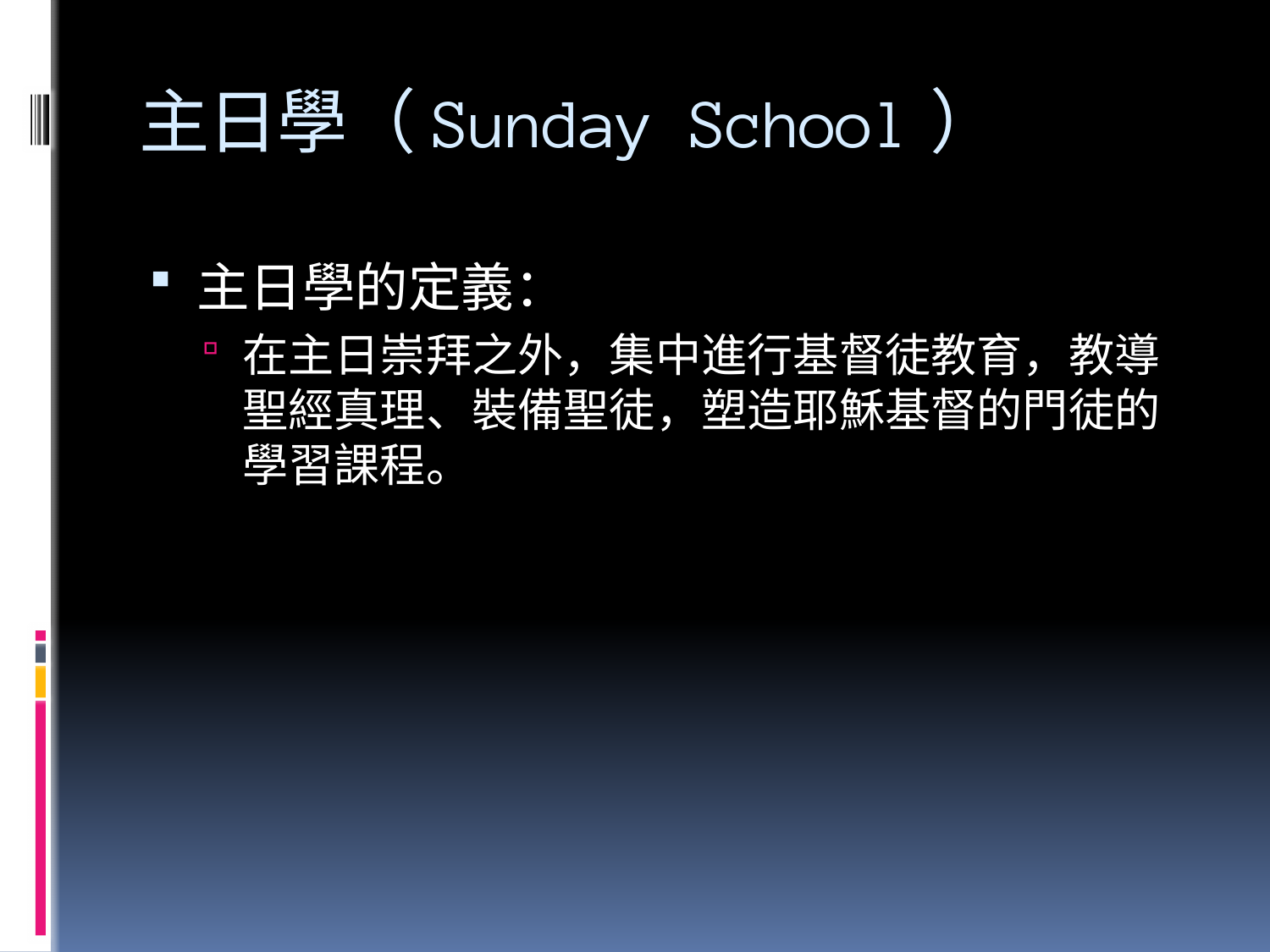

# 主日學（Sunday School）
主日學的定義：
在主日崇拜之外，集中進行基督徒教育，教導聖經真理、裝備聖徒，塑造耶穌基督的門徒的學習課程。